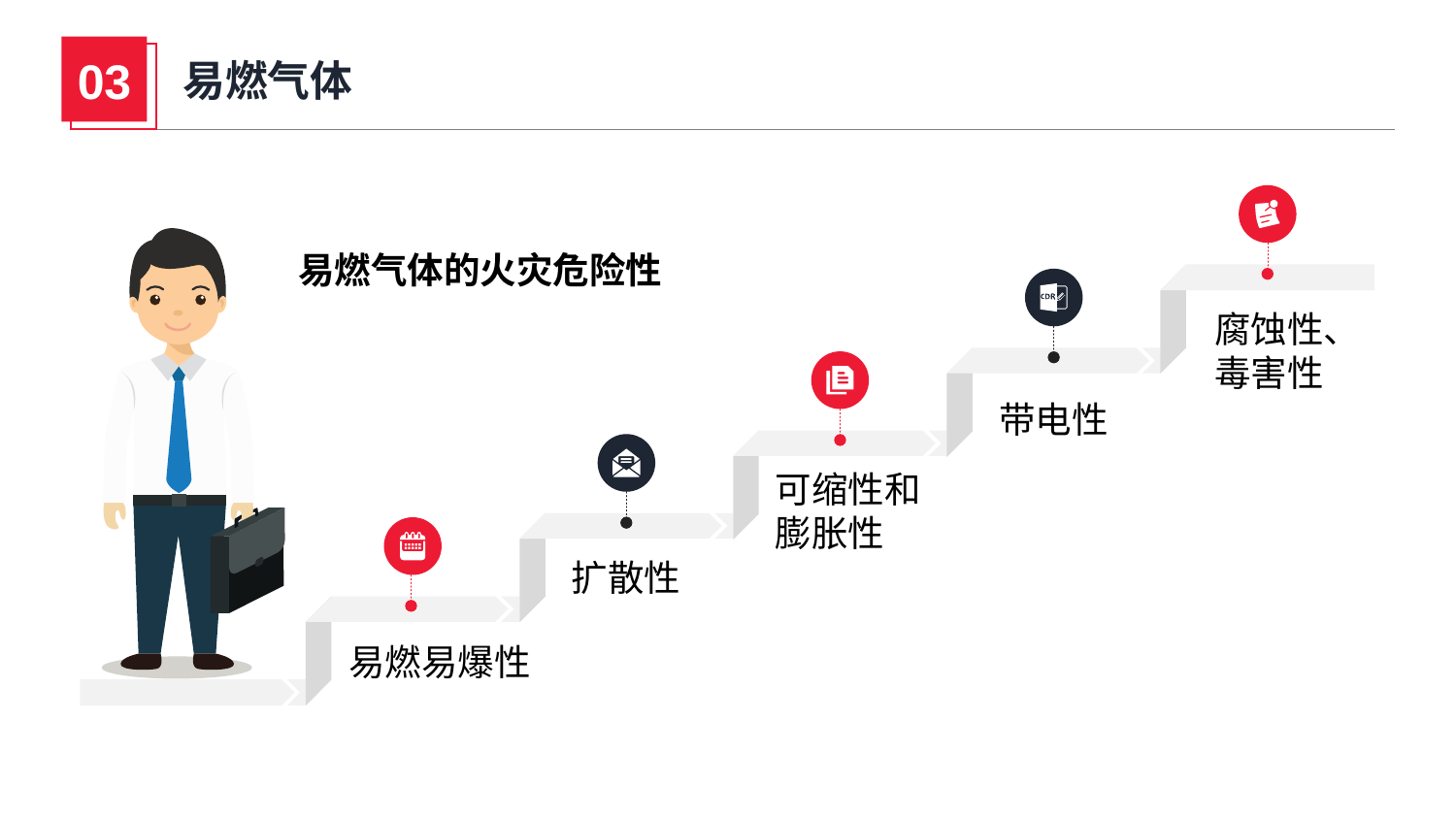

03
易燃气体

易燃气体的火灾危险性

腐蚀性、
毒害性

带电性

可缩性和
膨胀性

扩散性

易燃易爆性